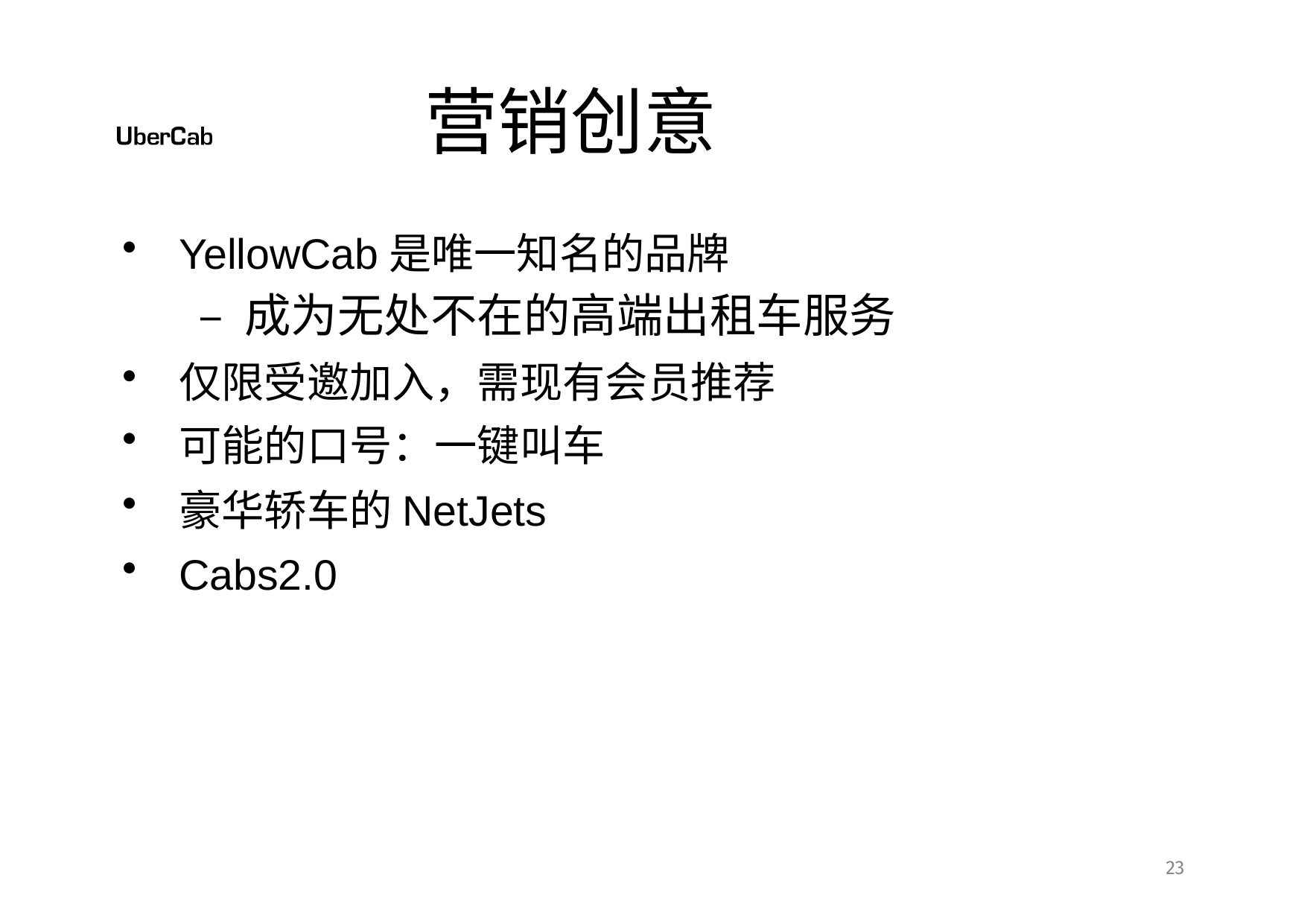

# 营销创意
YellowCab是唯一知名的品牌
– 成为无处不在的高端出租车服务
仅限受邀加入，需现有会员推荐
可能的口号：一键叫车
豪华轿车的NetJets
Cabs2.0
23